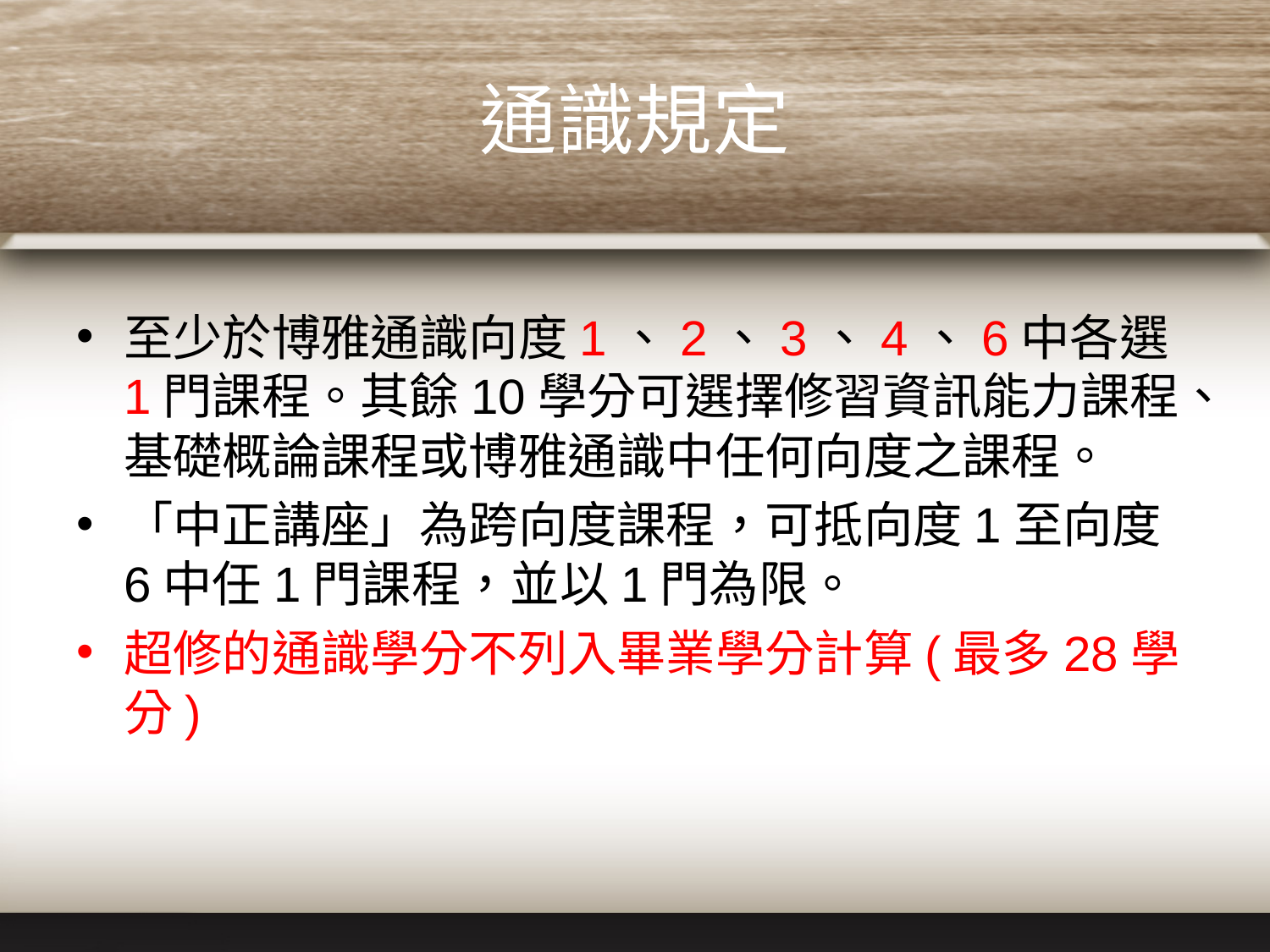

# 通識規定

至少於博雅通識向度1、2、3、4、6中各選1門課程。其餘10學分可選擇修習資訊能力課程、基礎概論課程或博雅通識中任何向度之課程。
「中正講座」為跨向度課程，可抵向度1至向度6中任1門課程，並以1門為限。
超修的通識學分不列入畢業學分計算(最多28學分)